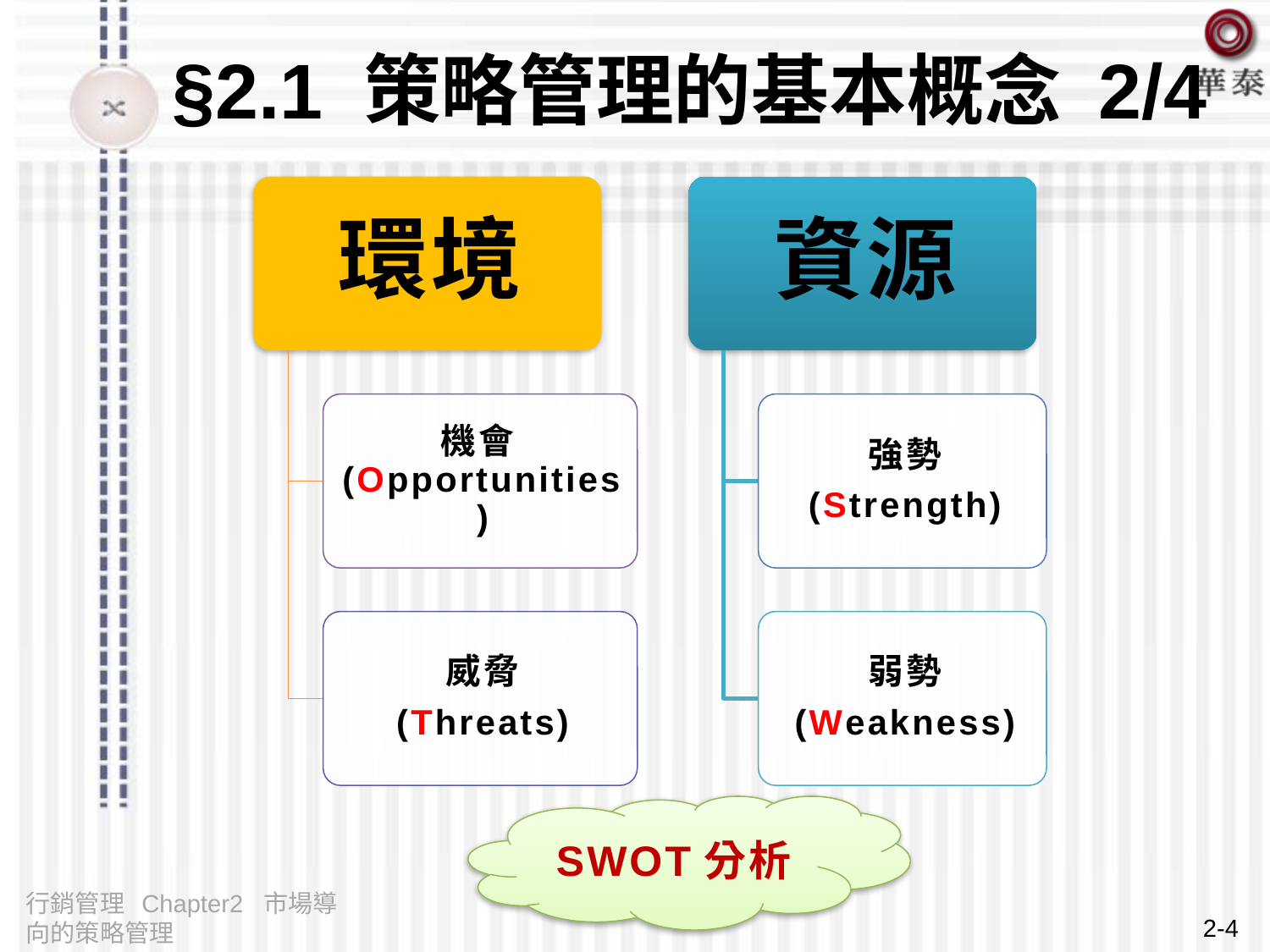

# §2.1 策略管理的基本概念 2/4
環境
機會(Opportunities)
威脅
(Threats)
資源
強勢
(Strength)
弱勢
(Weakness)
SWOT分析
行銷管理  Chapter2  市場導向的策略管理
2-4